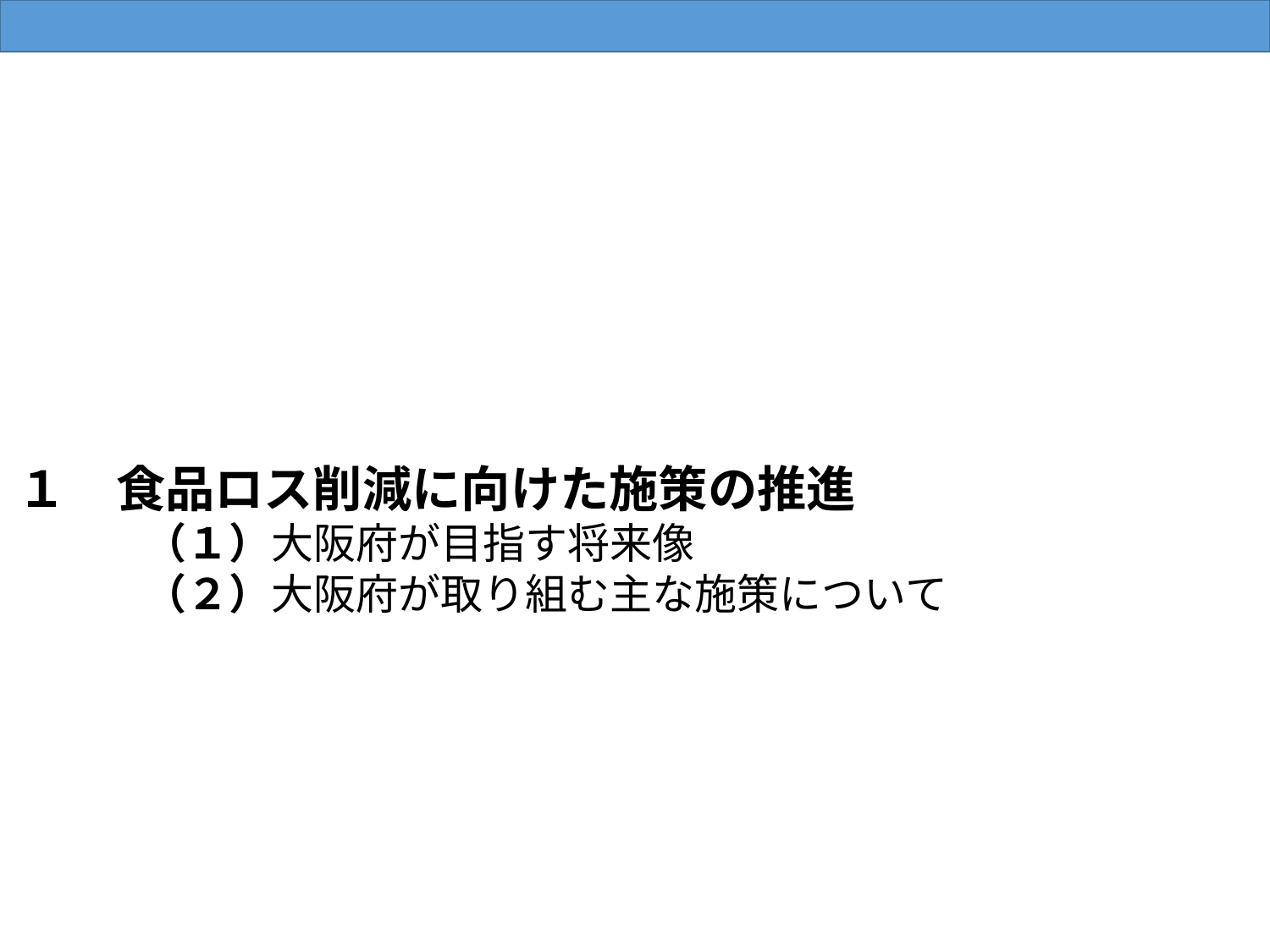

2
１　食品ロス削減に向けた施策の推進
　　　（１）大阪府が目指す将来像
　　　（２）大阪府が取り組む主な施策について